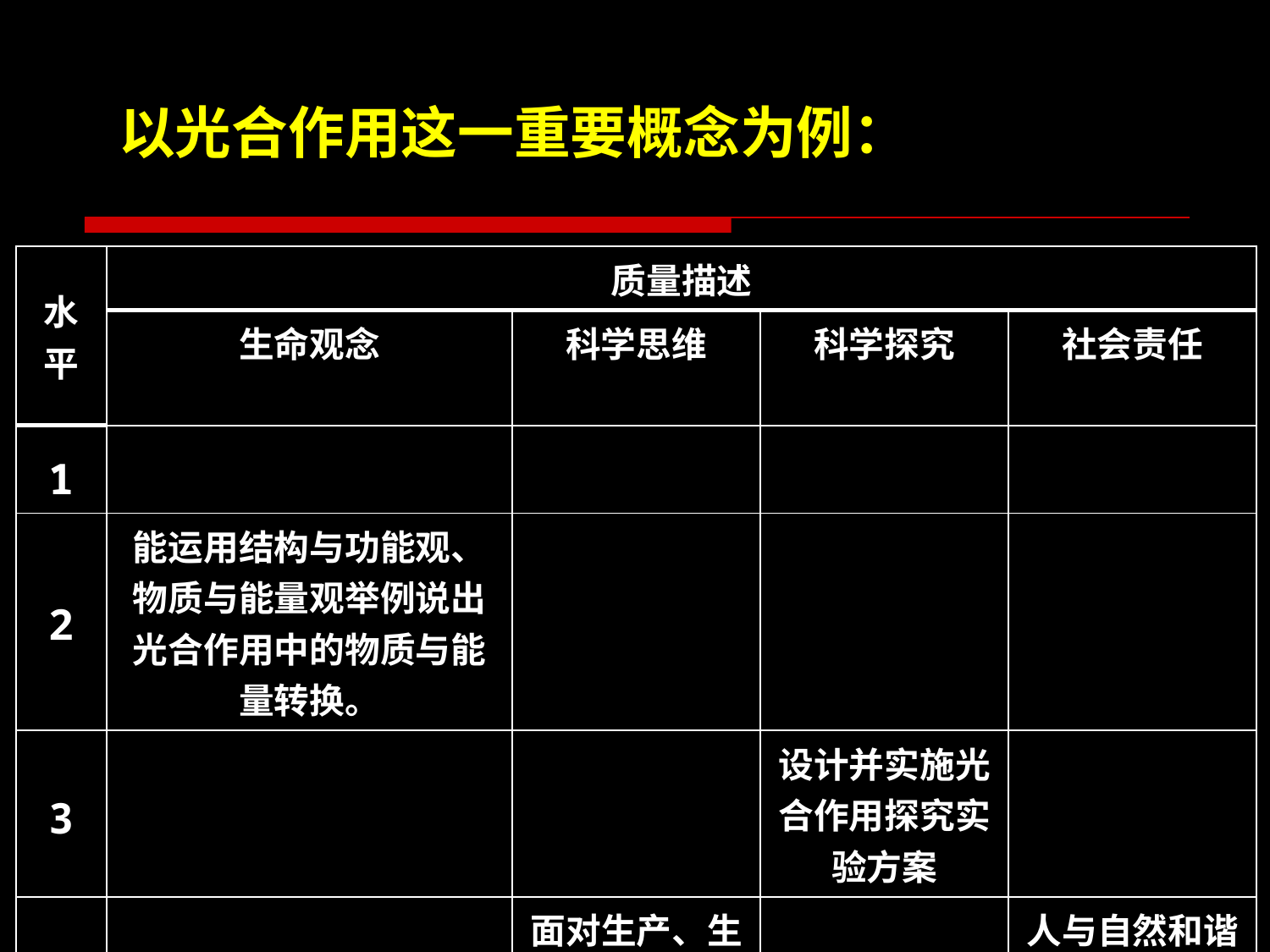

以光合作用这一重要概念为例：
| 水平 | 质量描述 |  |  |  |
| --- | --- | --- | --- | --- |
|  | 生命观念 | 科学思维 | 科学探究 | 社会责任 |
| 1 |  |  |  |  |
| 2 | 能运用结构与功能观、物质与能量观举例说出光合作用中的物质与能量转换。 |  |  |  |
| 3 |  |  | 设计并实施光合作用探究实验方案 |  |
| 4 |  | 面对生产、生活中与光合作用相关的问题展开讨论 |  | 人与自然和谐共处，参与绿色行动 |